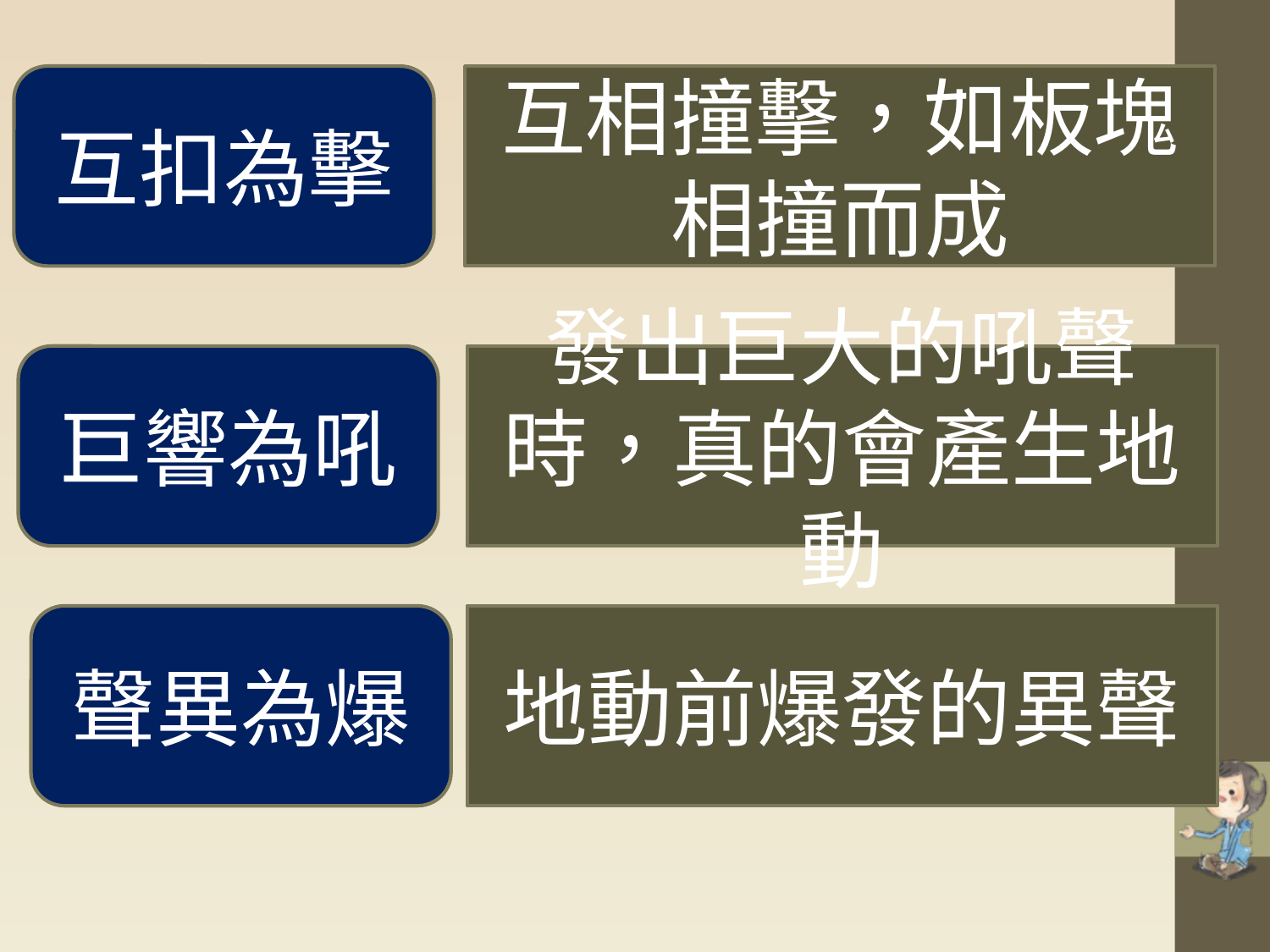

互扣為擊
互相撞擊，如板塊相撞而成

巨響為吼
發出巨大的吼聲時，真的會產生地動
地動前爆發的異聲
聲異為爆